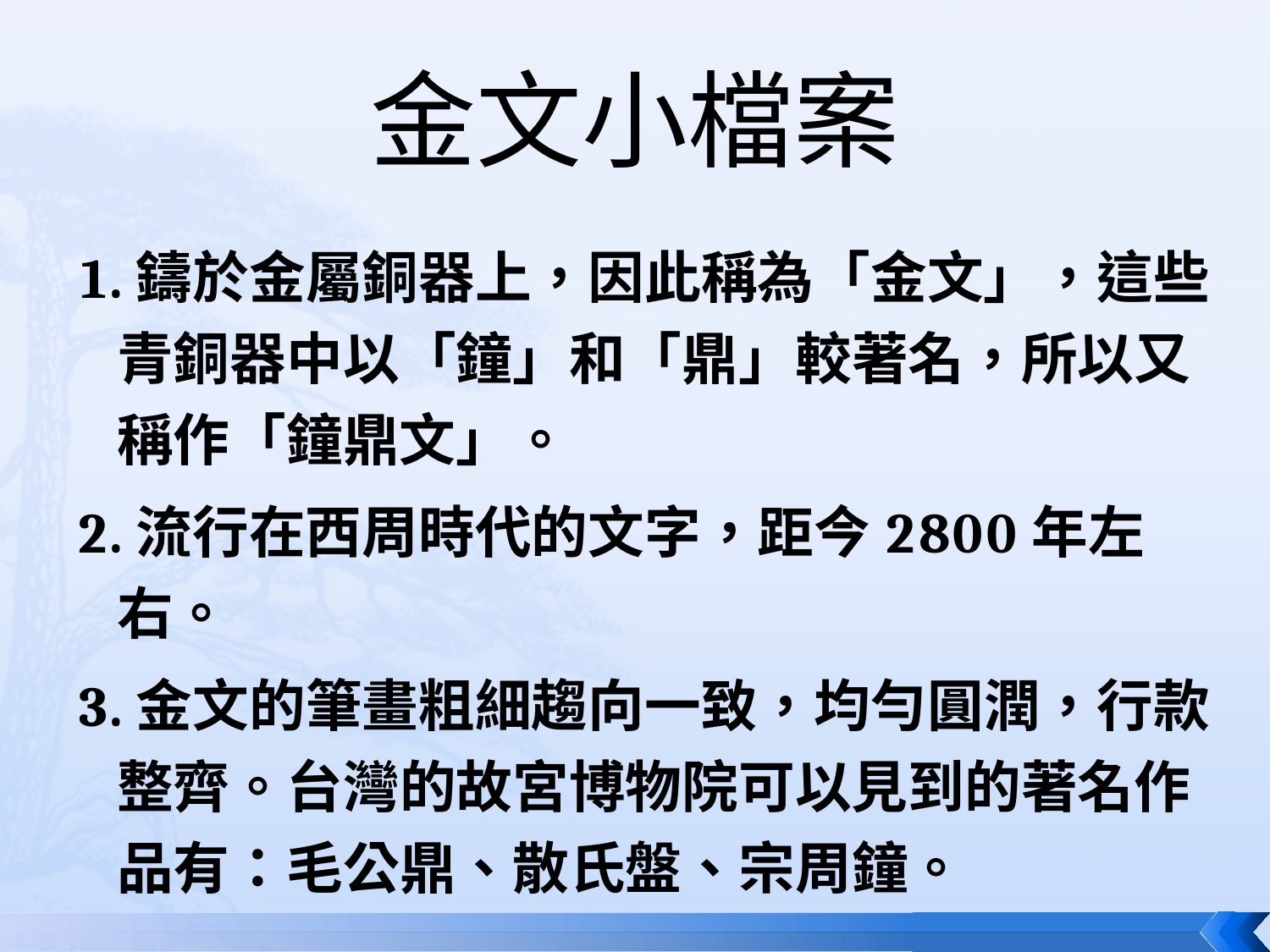

# 金文小檔案
1.鑄於金屬銅器上，因此稱為「金文」，這些青銅器中以「鐘」和「鼎」較著名，所以又稱作「鐘鼎文」。
2.流行在西周時代的文字，距今2800年左右。
3.金文的筆畫粗細趨向一致，均勻圓潤，行款整齊。台灣的故宮博物院可以見到的著名作品有：毛公鼎、散氏盤、宗周鐘。